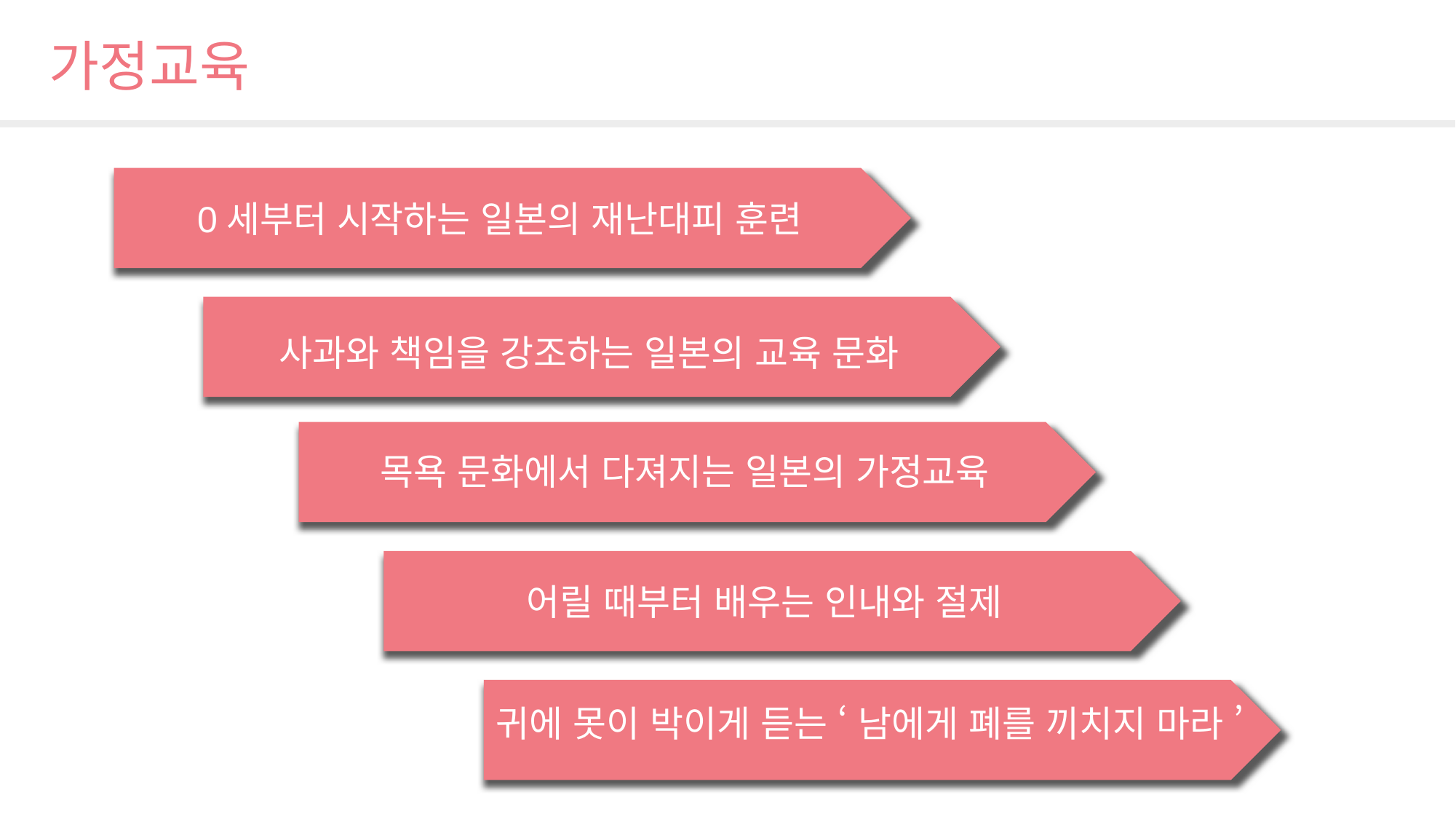

가정교육
0세부터 시작하는 일본의 재난대피 훈련

사과와 책임을 강조하는 일본의 교육 문화

목욕 문화에서 다져지는 일본의 가정교육

어릴 때부터 배우는 인내와 절제
귀에 못이 박이게 듣는 ‘ 남에게 폐를 끼치지 마라 ’